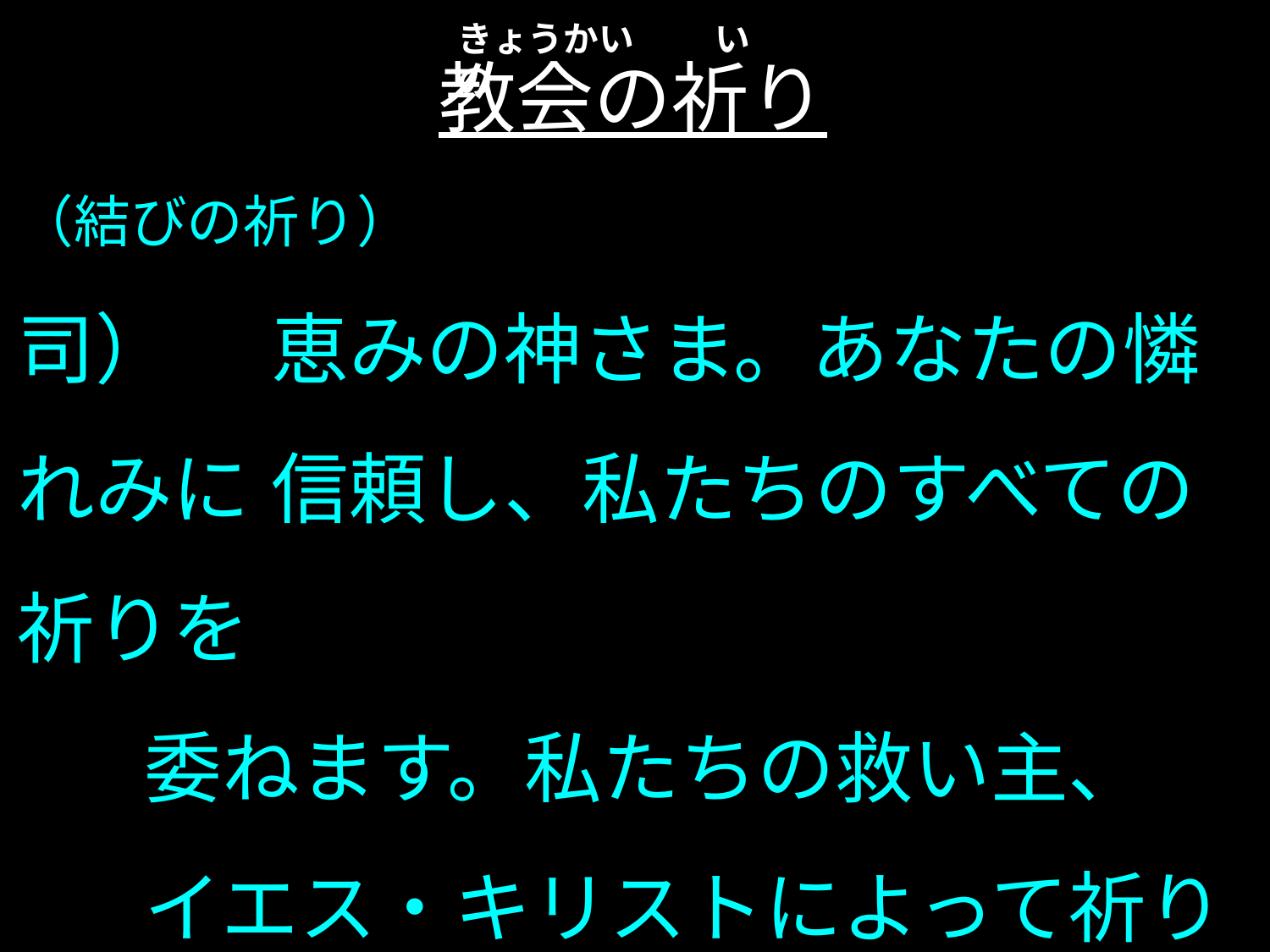

きょうかい          いの
# 教会の祈り
（結びの祈り）
司）	恵みの神さま。あなたの憐れみに	信頼し、私たちのすべての祈りを
	委ねます。私たちの救い主、
	イエス・キリストによって祈ります。
衆）アーメン